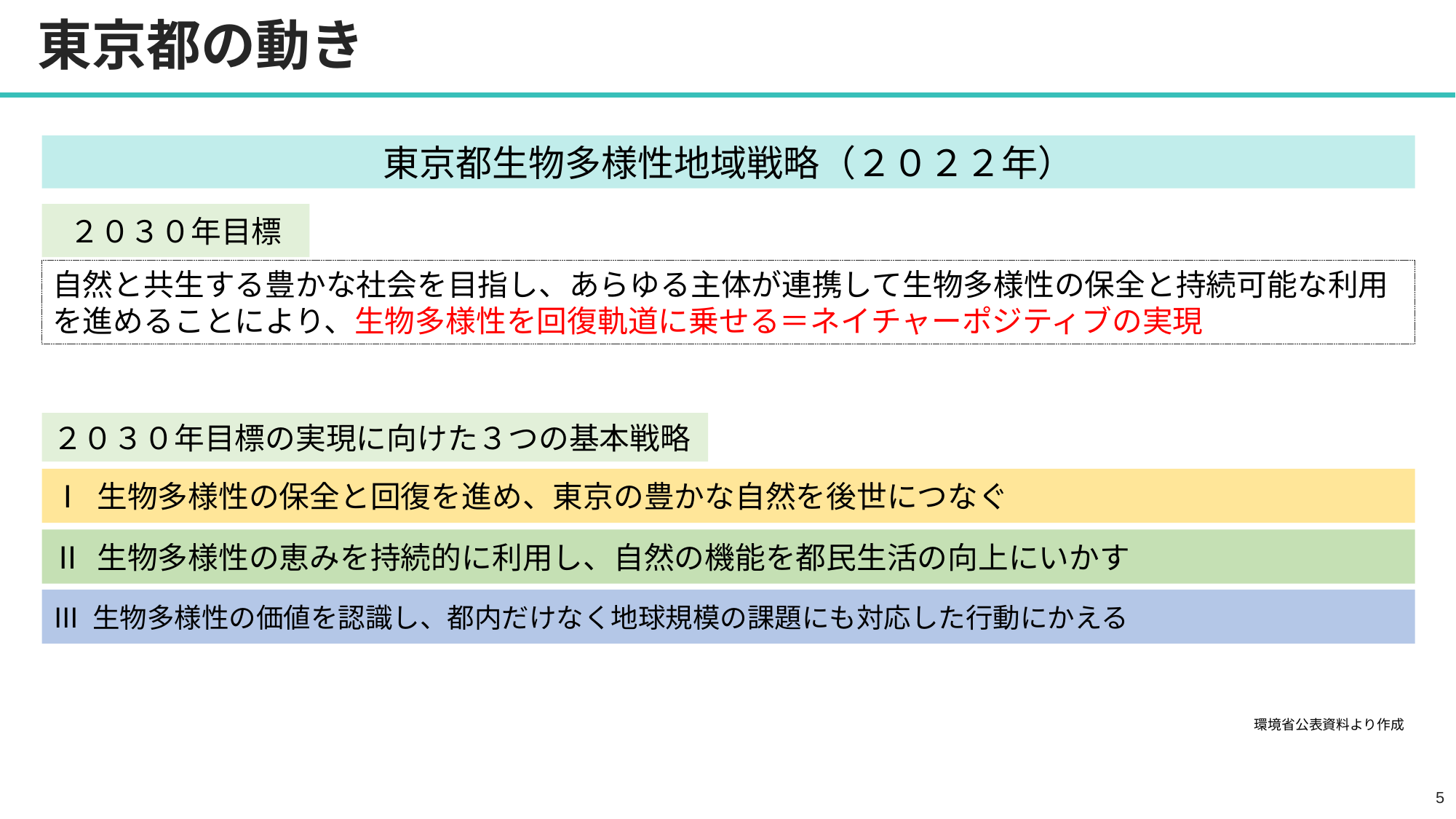

東京都の動き
東京都生物多様性地域戦略（２０２２年）
２０３０年目標
自然と共生する豊かな社会を目指し、あらゆる主体が連携して生物多様性の保全と持続可能な利用を進めることにより、生物多様性を回復軌道に乗せる＝ネイチャーポジティブの実現
２０３０年目標の実現に向けた３つの基本戦略
Ⅰ 生物多様性の保全と回復を進め、東京の豊かな自然を後世につなぐ
Ⅱ 生物多様性の恵みを持続的に利用し、自然の機能を都民生活の向上にいかす
Ⅲ 生物多様性の価値を認識し、都内だけなく地球規模の課題にも対応した行動にかえる
環境省公表資料より作成
5